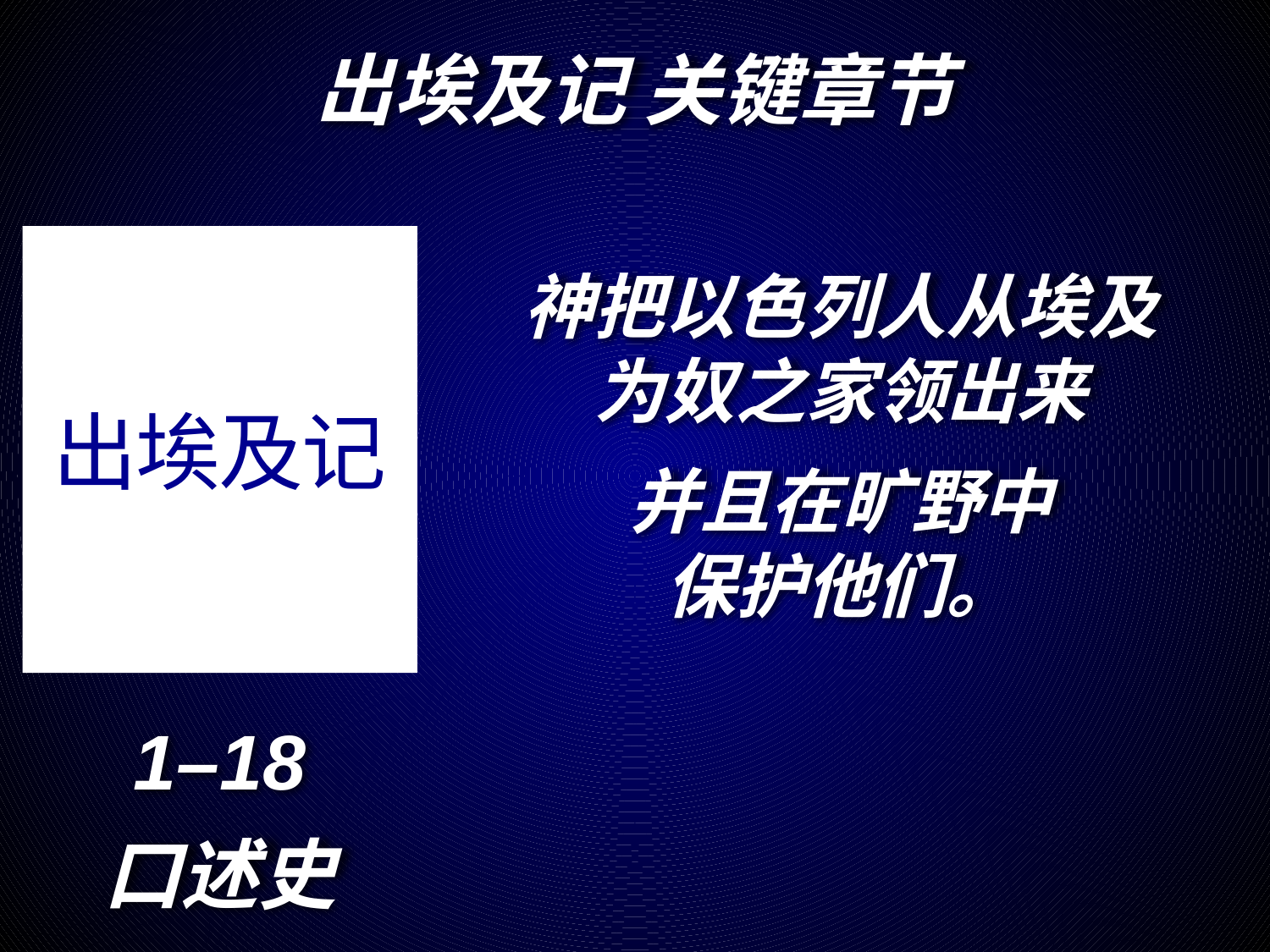

出埃及记 关键章节
出埃及记
神把以色列人从埃及
为奴之家领出来
并且在旷野中
保护他们。
1–18
口述史